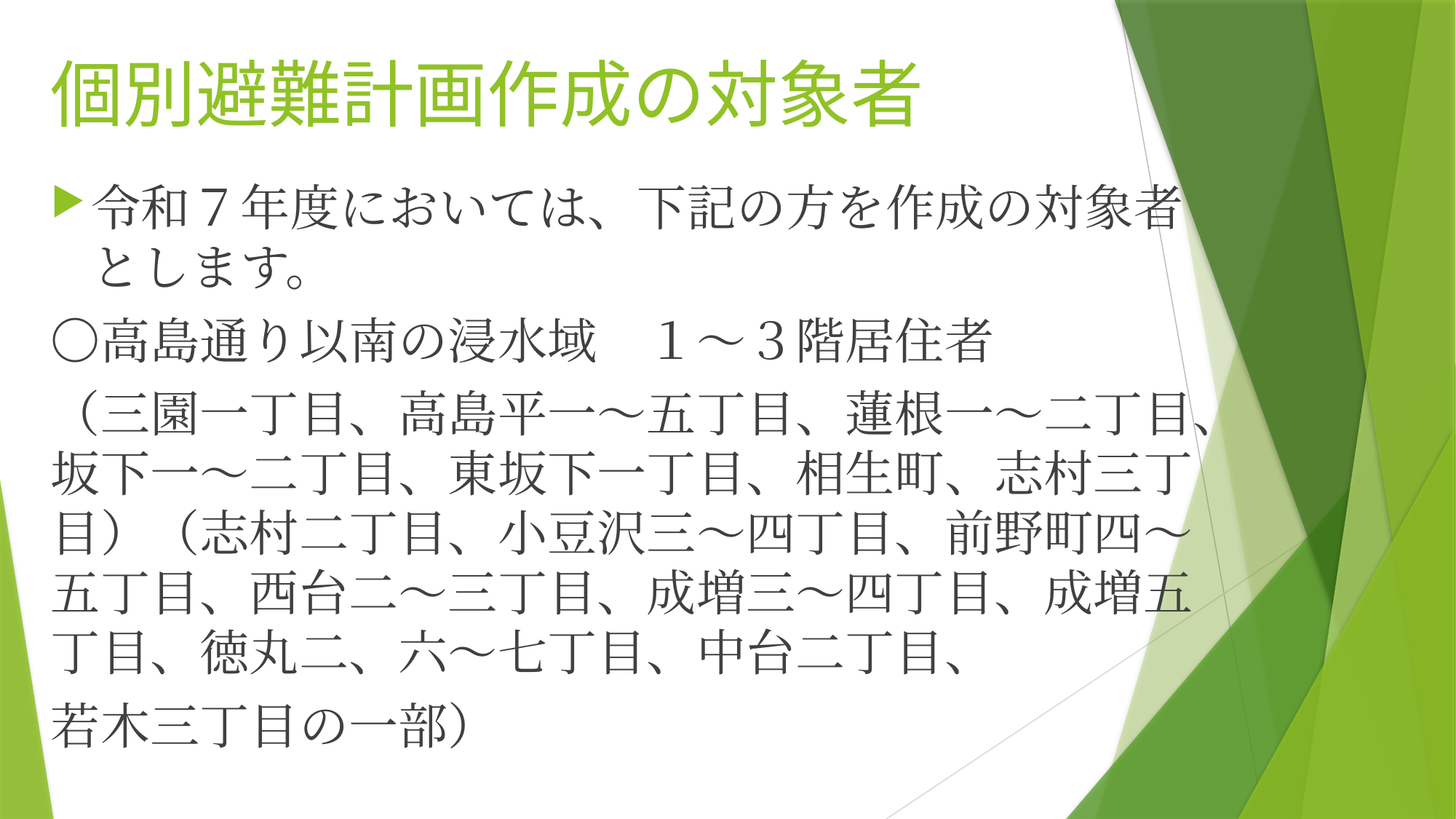

# 個別避難計画作成の対象者
令和７年度においては、下記の方を作成の対象者とします。
〇高島通り以南の浸水域　１～３階居住者
（三園一丁目、高島平一～五丁目、蓮根一～二丁目、坂下一～二丁目、東坂下一丁目、相生町、志村三丁目）（志村二丁目、小豆沢三～四丁目、前野町四～五丁目、西台二～三丁目、成増三～四丁目、成増五丁目、徳丸二、六～七丁目、中台二丁目、
若木三丁目の一部）